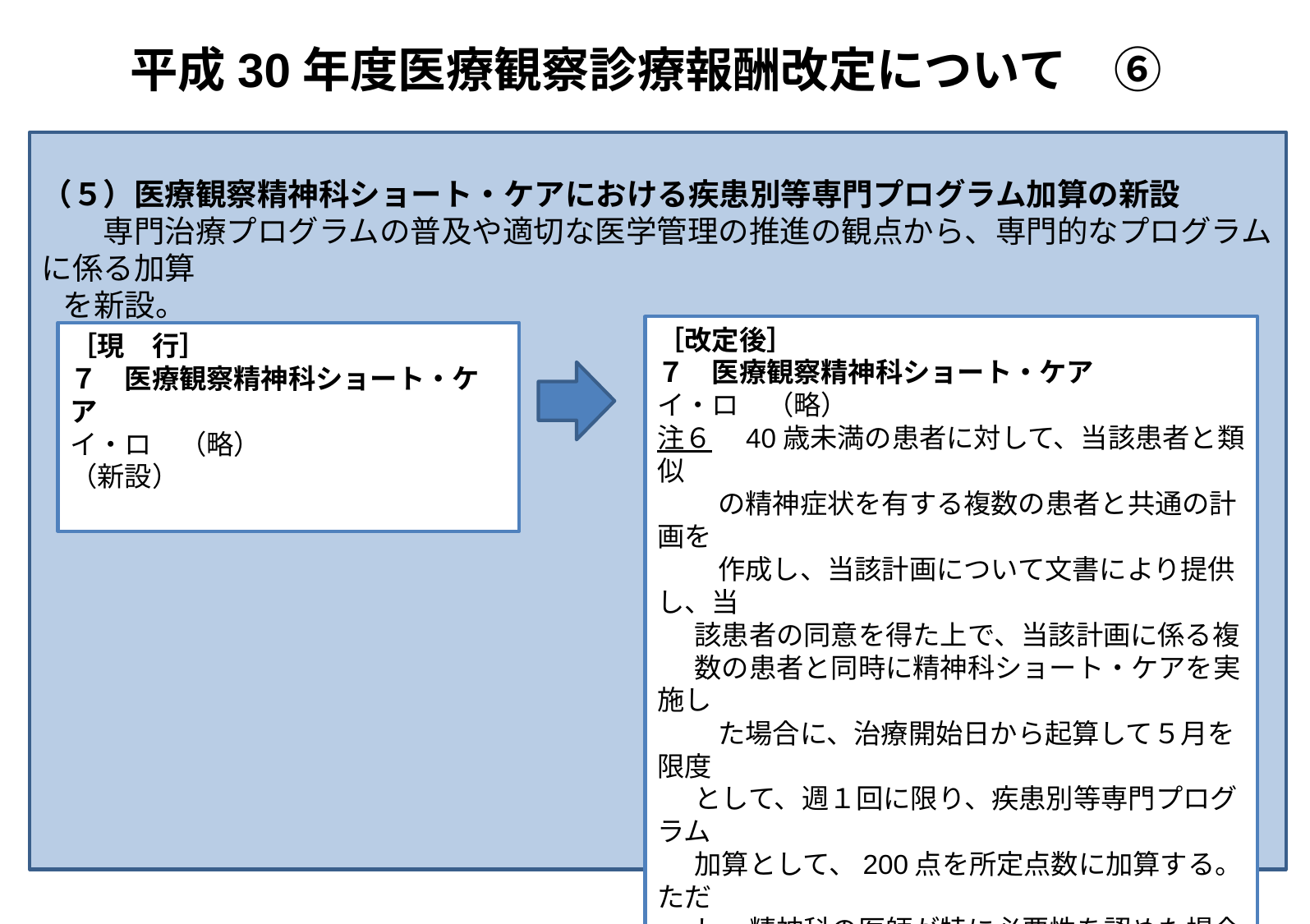

# 平成30年度医療観察診療報酬改定について　⑥

（５）医療観察精神科ショート・ケアにおける疾患別等専門プログラム加算の新設
　　専門治療プログラムの普及や適切な医学管理の推進の観点から、専門的なプログラムに係る加算
  を新設。

［改定後］
７　医療観察精神科ショート・ケア
イ・ロ　（略）
注６　40歳未満の患者に対して、当該患者と類似
　　 の精神症状を有する複数の患者と共通の計画を
　　 作成し、当該計画について文書により提供し、当
     該患者の同意を得た上で、当該計画に係る複
     数の患者と同時に精神科ショート・ケアを実施し
　　 た場合に、治療開始日から起算して５月を限度
     として、週１回に限り、疾患別等専門プログラム
     加算として、200点を所定点数に加算する。ただ
     し、精神科の医師が特に必要性を認めた場合は、
     治療開始日から起算して２年を限度として、更
     に週１回かつ計20回に限り算定できる。
［現　行］
７　医療観察精神科ショート・ケア
イ・ロ　（略）
（新設）

8